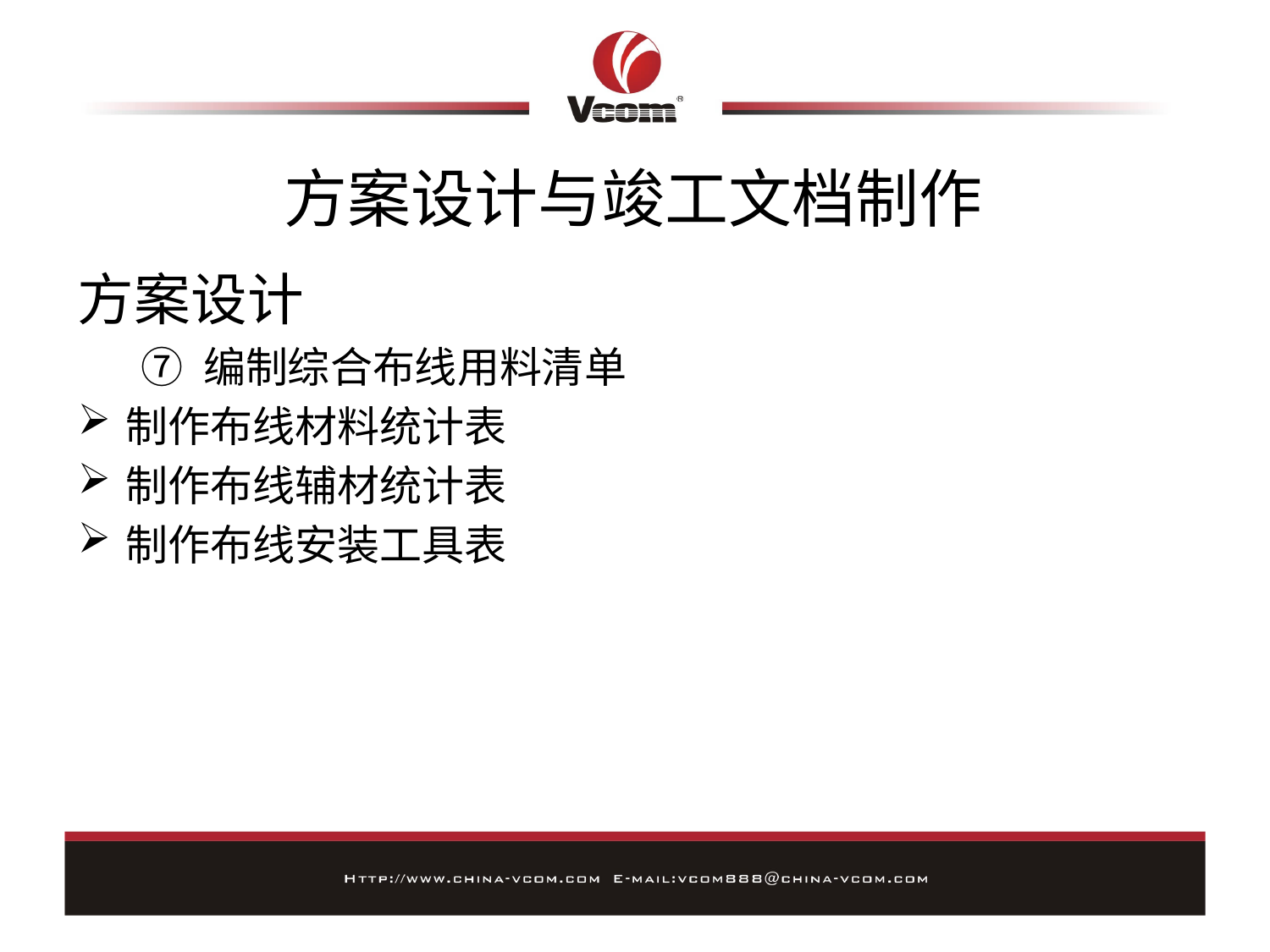

# 方案设计与竣工文档制作
方案设计
⑦ 编制综合布线用料清单
制作布线材料统计表
制作布线辅材统计表
制作布线安装工具表